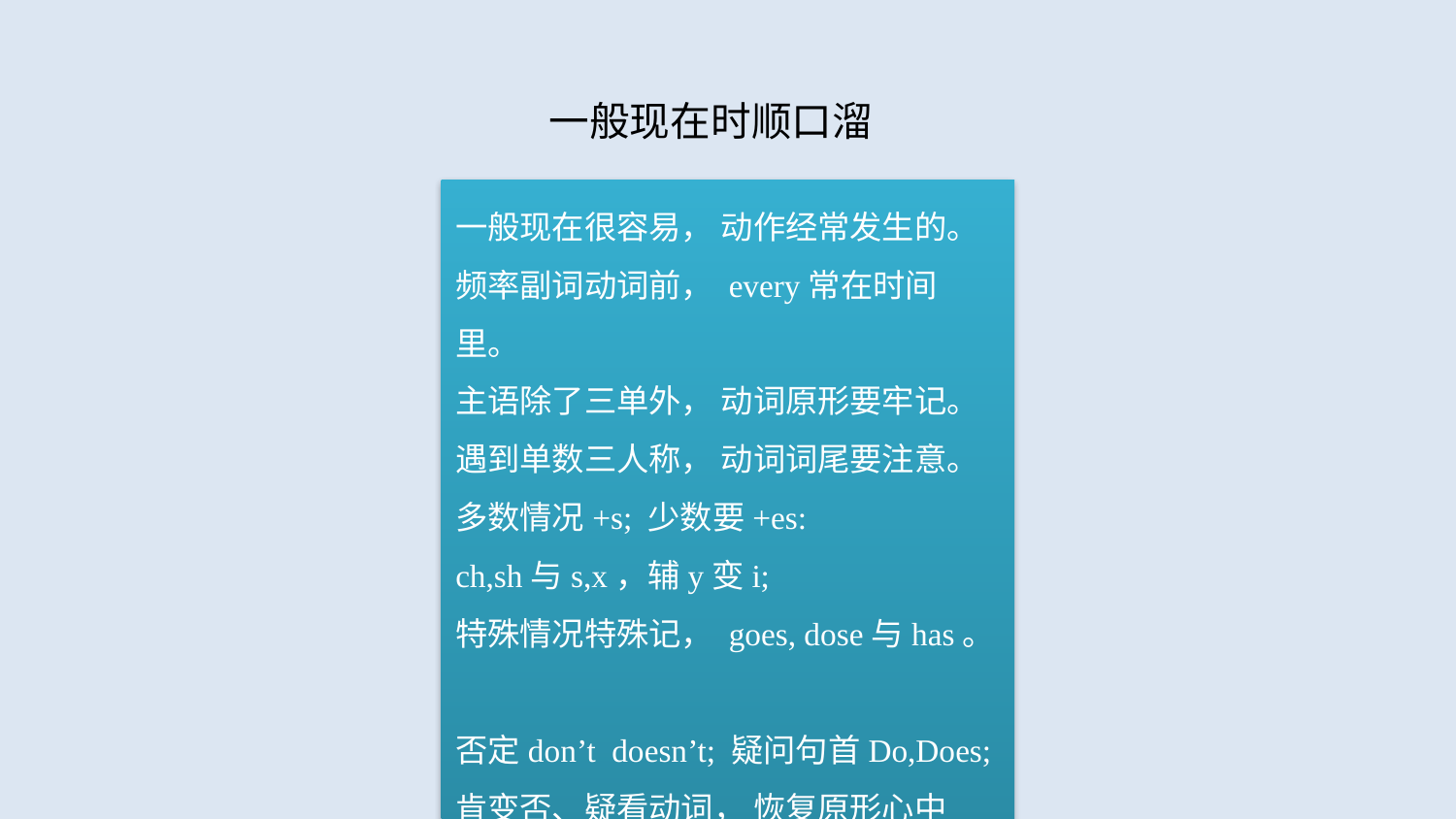

一般现在时顺口溜
一般现在很容易， 动作经常发生的。
频率副词动词前， every常在时间里。
主语除了三单外， 动词原形要牢记。
遇到单数三人称， 动词词尾要注意。
多数情况+s; 少数要+es:
ch,sh与s,x，辅y变i;
特殊情况特殊记， goes, dose与has。
否定don’t  doesn’t; 疑问句首Do,Does;
肯变否、疑看动词， 恢复原形心中记。